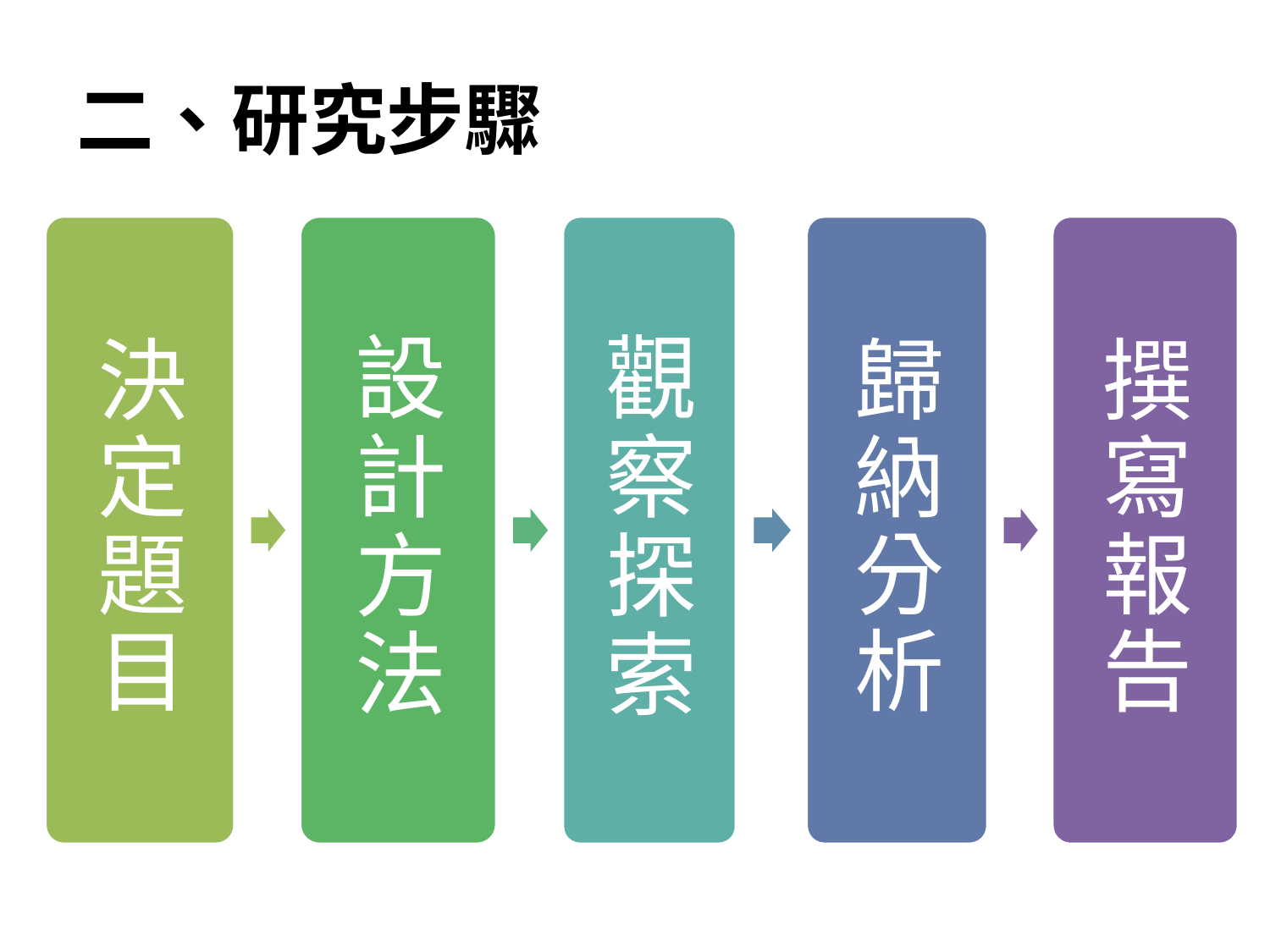

# 二、研究步驟
決定題目

設計方法

觀察探索

歸納分析

撰寫報告